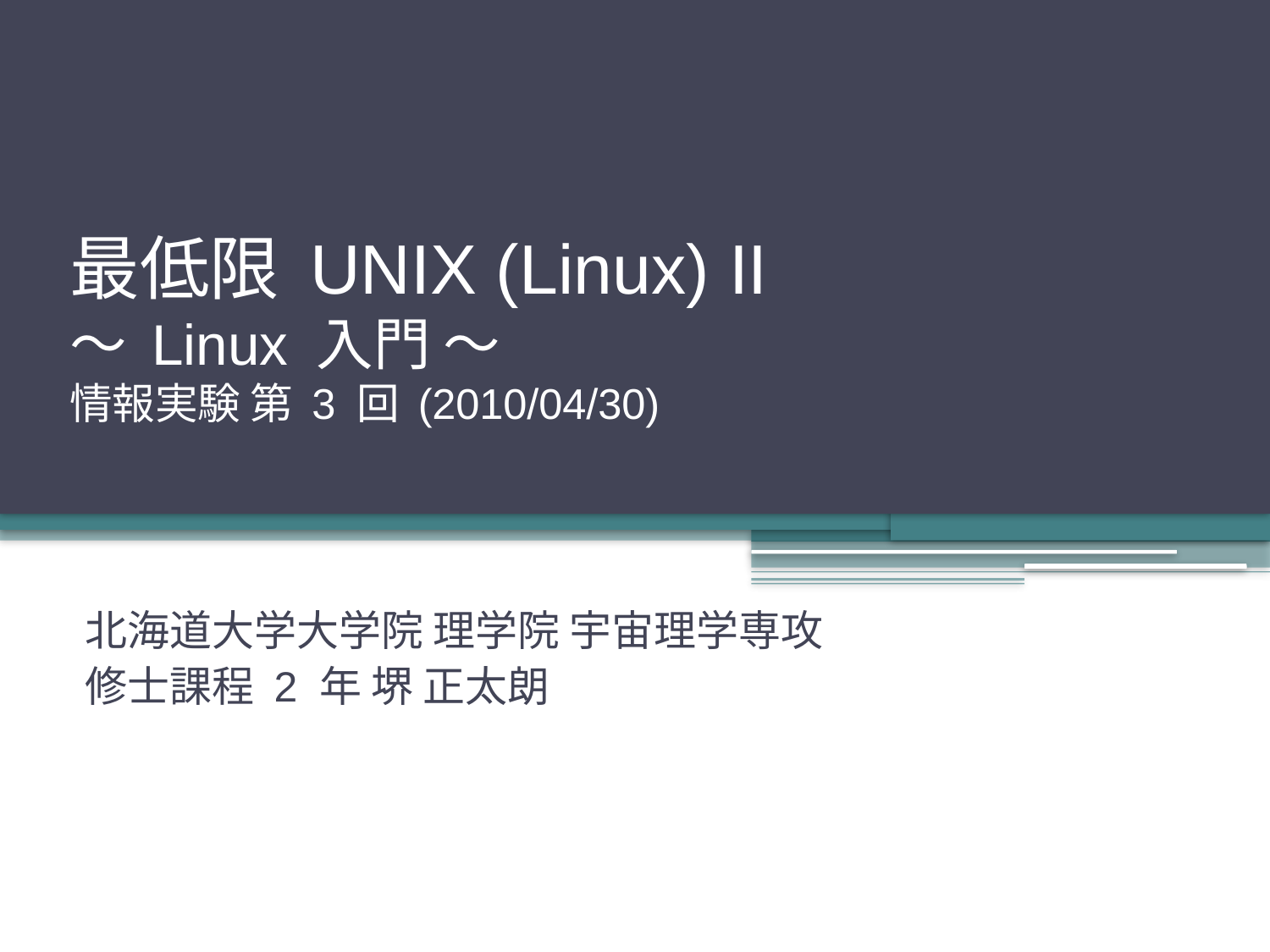

# 最低限 UNIX (Linux) II ～ Linux 入門 ～ 情報実験 第 3 回 (2010/04/30)

北海道大学大学院 理学院 宇宙理学専攻
修士課程 2 年 堺 正太朗